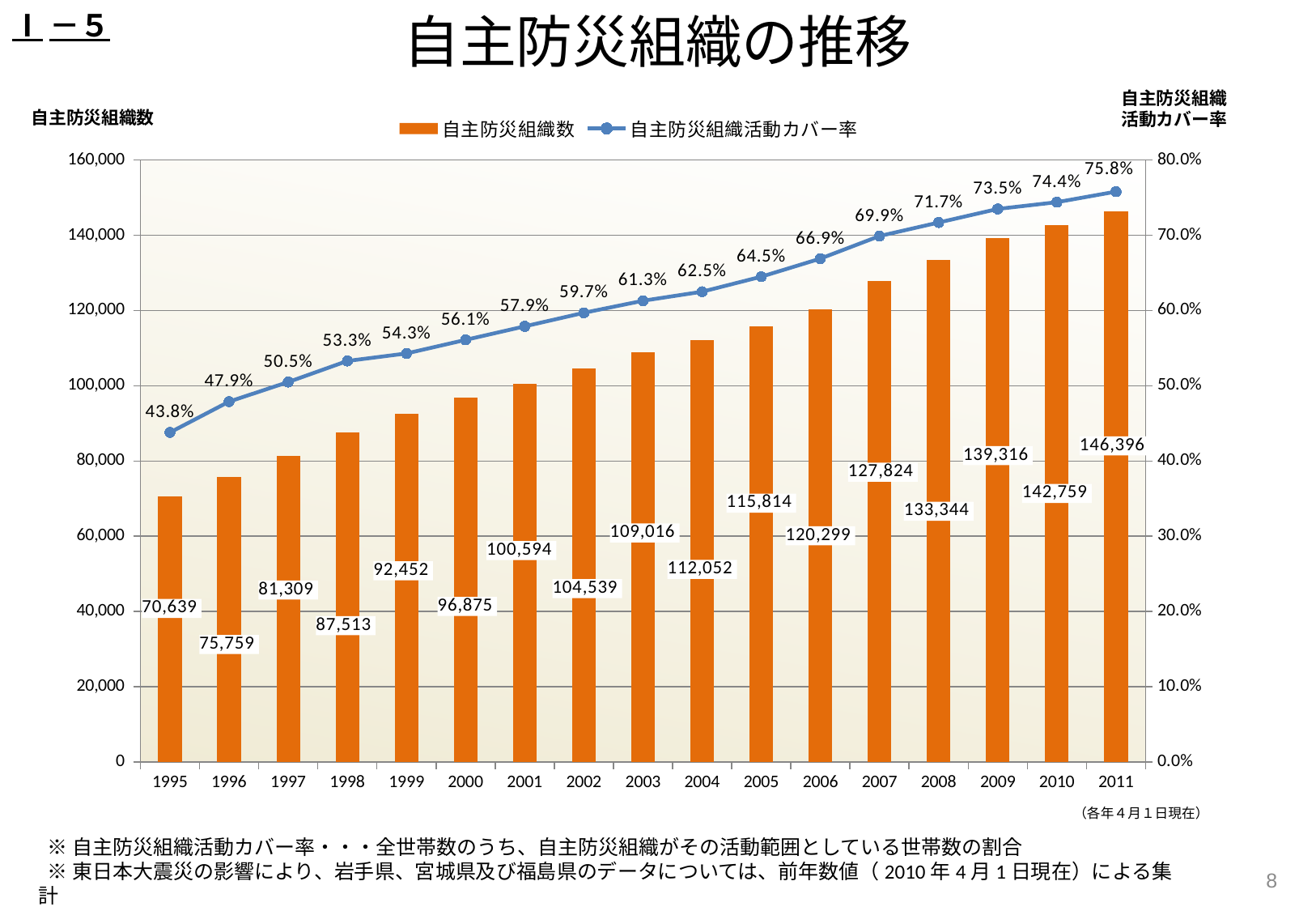

# 自主防災組織の推移
Ⅰ－５
自主防災組織
活動カバー率
自主防災組織数

### Chart

| Category | 自主防災組織数 | 自主防災組織活動カバー率 |
|---|---|---|
| 1995 | 70639.0 | 0.438 |
| 1996 | 75759.0 | 0.479 |
| 1997 | 81309.0 | 0.505 |
| 1998 | 87513.0 | 0.533 |
| 1999 | 92452.0 | 0.543 |
| 2000 | 96875.0 | 0.561 |
| 2001 | 100594.0 | 0.579 |
| 2002 | 104539.0 | 0.597 |
| 2003 | 109016.0 | 0.613 |
| 2004 | 112052.0 | 0.625 |
| 2005 | 115814.0 | 0.645 |
| 2006 | 120299.0 | 0.669 |
| 2007 | 127824.0 | 0.699 |
| 2008 | 133344.0 | 0.717 |
| 2009 | 139316.0 | 0.735 |
| 2010 | 142759.0 | 0.744 |
| 2011 | 146396.0 | 0.758 |
（各年４月１日現在）
  ※自主防災組織活動カバー率・・・全世帯数のうち、自主防災組織がその活動範囲としている世帯数の割合
  ※東日本大震災の影響により、岩手県、宮城県及び福島県のデータについては、前年数値（2010年4月1日現在）による集計
8